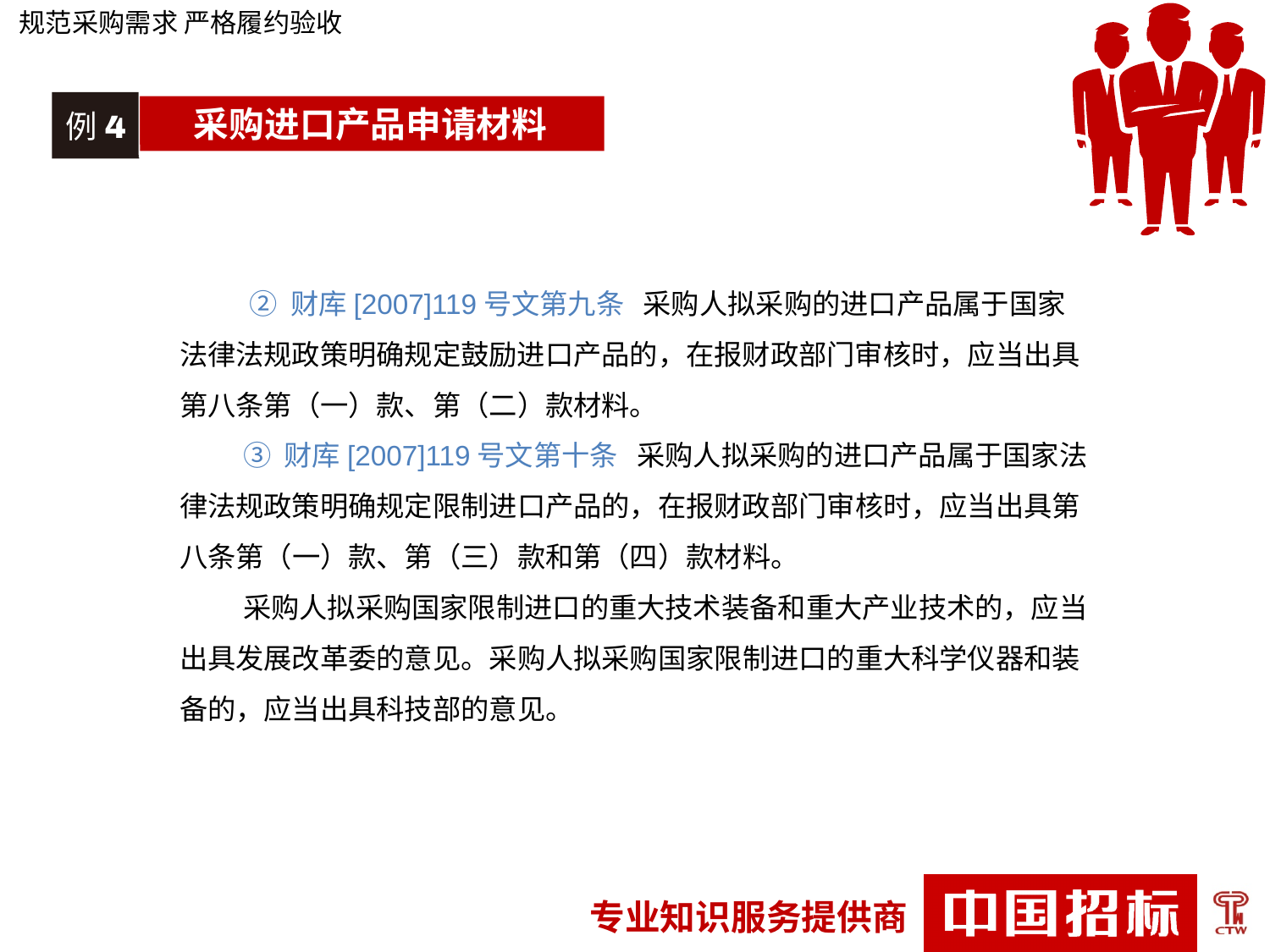

规范采购需求 严格履约验收

例4
采购进口产品申请材料
 ② 财库[2007]119号文第九条   采购人拟采购的进口产品属于国家法律法规政策明确规定鼓励进口产品的，在报财政部门审核时，应当出具第八条第（一）款、第（二）款材料。
③ 财库[2007]119号文第十条   采购人拟采购的进口产品属于国家法律法规政策明确规定限制进口产品的，在报财政部门审核时，应当出具第八条第（一）款、第（三）款和第（四）款材料。
采购人拟采购国家限制进口的重大技术装备和重大产业技术的，应当出具发展改革委的意见。采购人拟采购国家限制进口的重大科学仪器和装备的，应当出具科技部的意见。